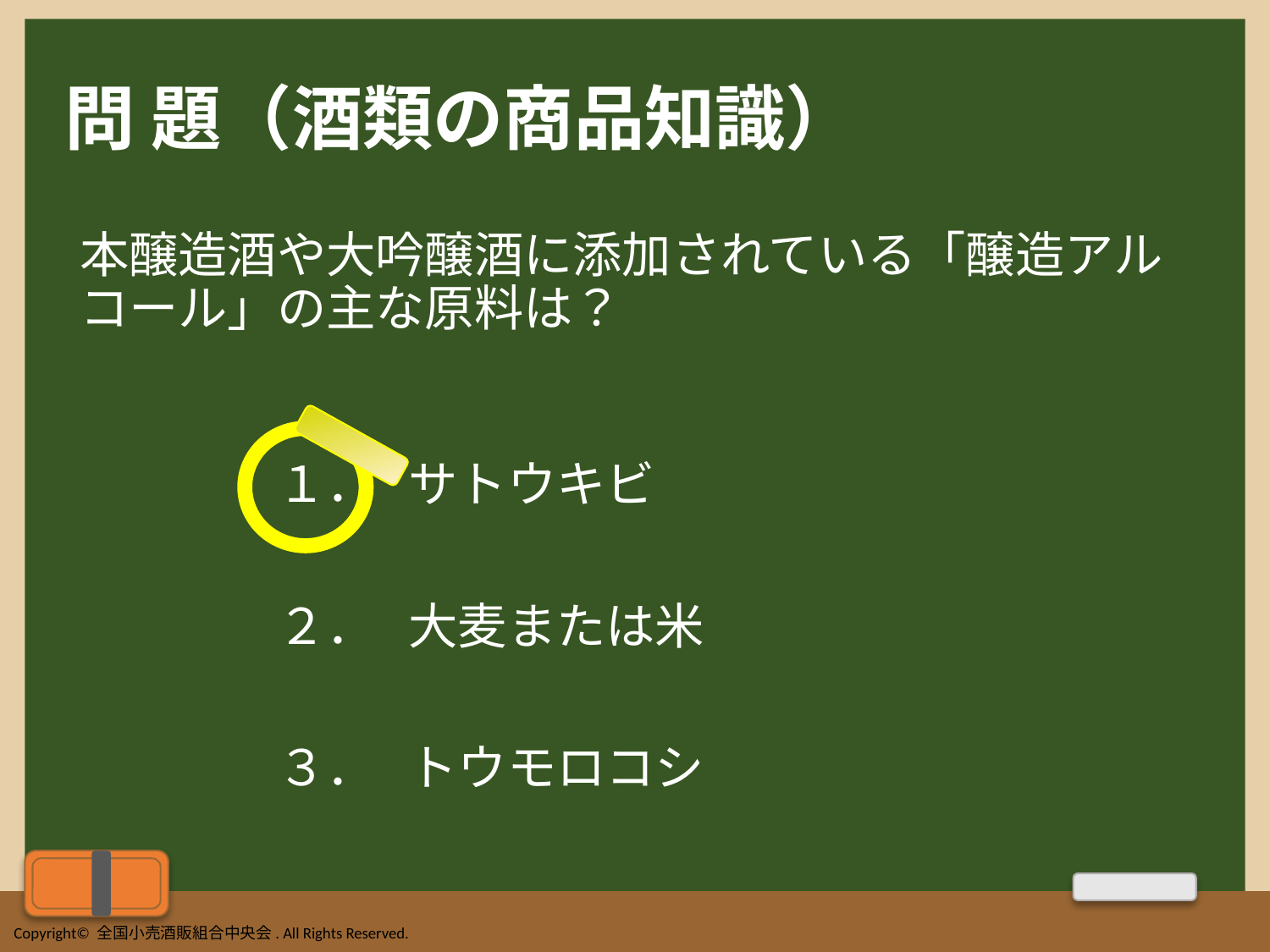

# 問 題（酒類の商品知識）
本醸造酒や大吟醸酒に添加されている「醸造アルコール」の主な原料は？

　　　　１．   サトウキビ

　　　　２．   大麦または米

　　　　３．   トウモロコシ

Copyright© 全国小売酒販組合中央会. All Rights Reserved.